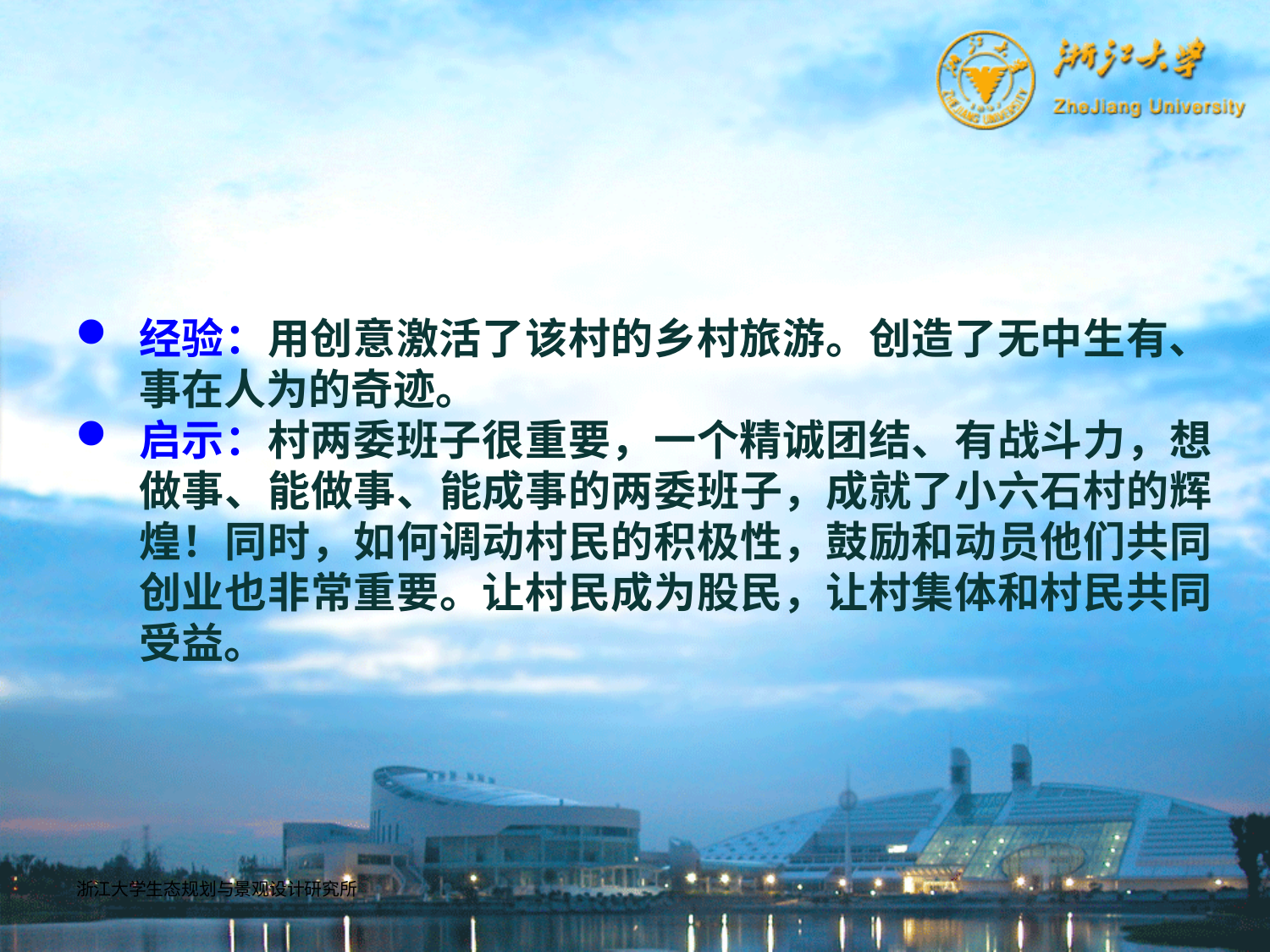

经验：用创意激活了该村的乡村旅游。创造了无中生有、事在人为的奇迹。
启示：村两委班子很重要，一个精诚团结、有战斗力，想做事、能做事、能成事的两委班子，成就了小六石村的辉煌！同时，如何调动村民的积极性，鼓励和动员他们共同创业也非常重要。让村民成为股民，让村集体和村民共同受益。
浙江大学生态规划与景观设计研究所